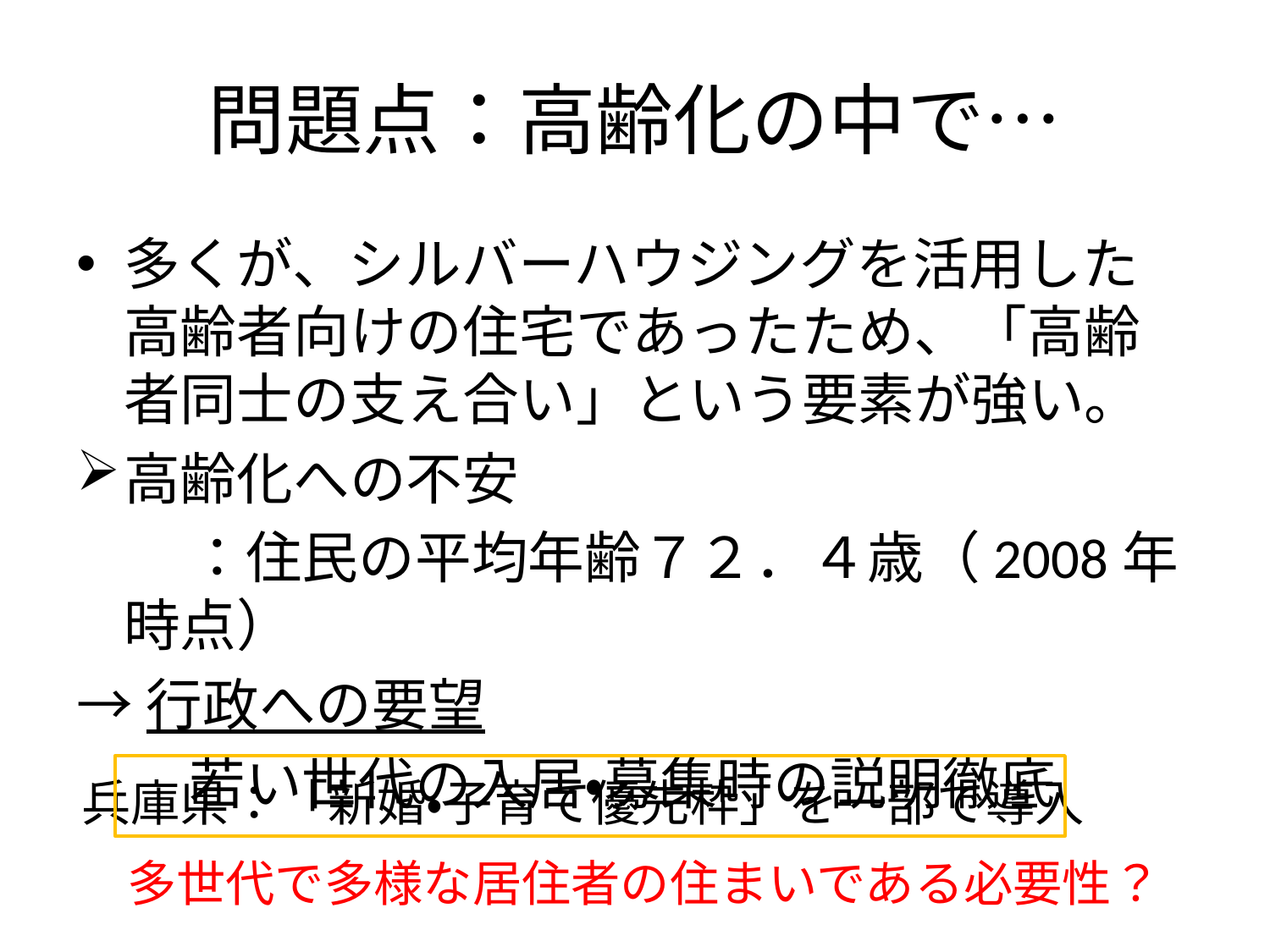

# 問題点：高齢化の中で…
多くが、シルバーハウジングを活用した高齢者向けの住宅であったため、「高齢者同士の支え合い」という要素が強い。
高齢化への不安
　　：住民の平均年齢７２．４歳（2008年時点）
→行政への要望
　　若い世代の入居・募集時の説明徹底

兵庫県：「新婚・子育て優先枠」を一部で導入
多世代で多様な居住者の住まいである必要性？